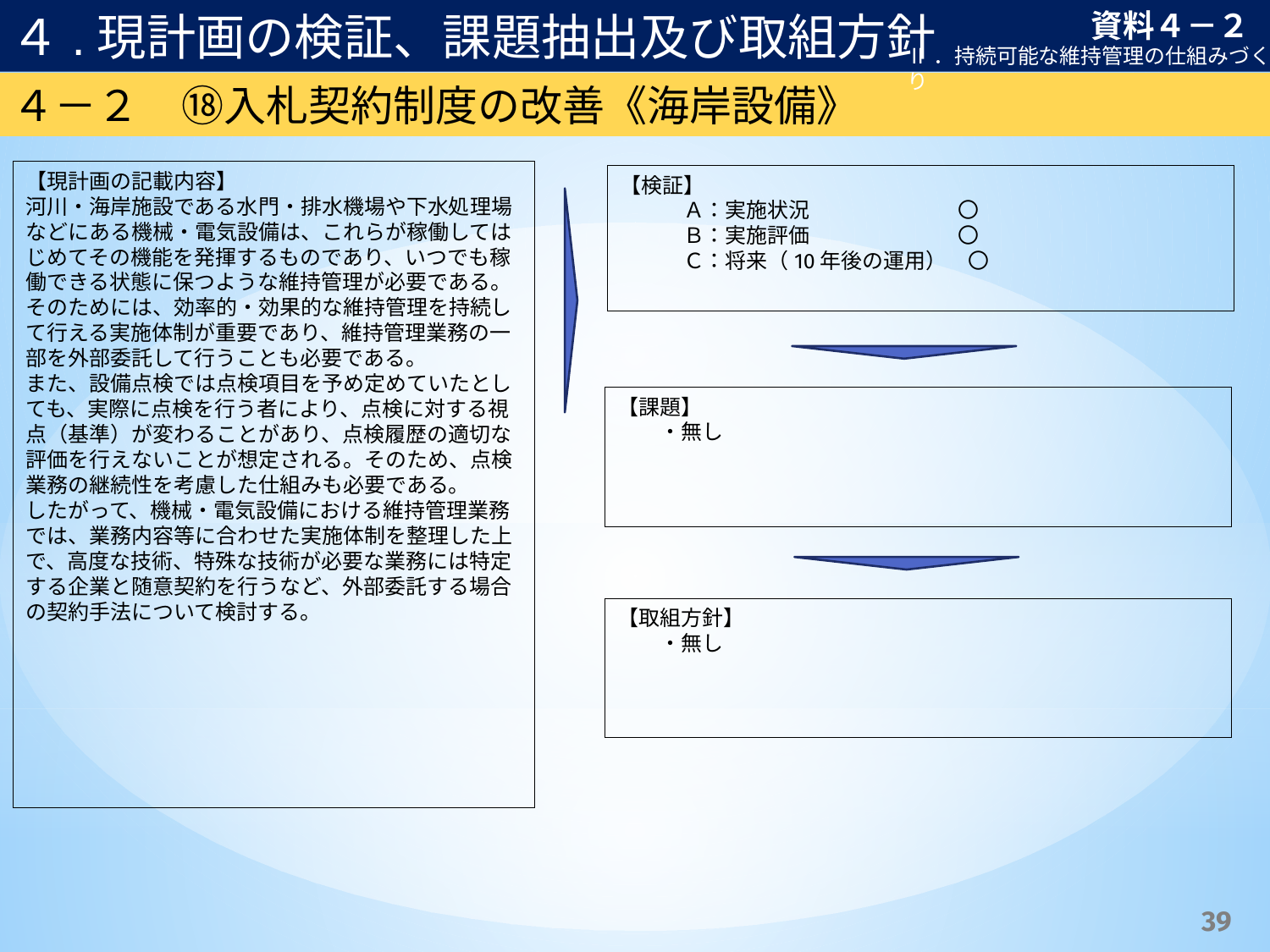

４.現計画の検証、課題抽出及び取組方針
資料４－２
Ⅱ．持続可能な維持管理の仕組みづくり
４－２　⑱入札契約制度の改善《海岸設備》
【現計画の記載内容】
河川・海岸施設である水門・排水機場や下水処理場などにある機械・電気設備は、これらが稼働してはじめてその機能を発揮するものであり、いつでも稼働できる状態に保つような維持管理が必要である。そのためには、効率的・効果的な維持管理を持続して行える実施体制が重要であり、維持管理業務の一部を外部委託して行うことも必要である。
また、設備点検では点検項目を予め定めていたとしても、実際に点検を行う者により、点検に対する視点（基準）が変わることがあり、点検履歴の適切な評価を行えないことが想定される。そのため、点検業務の継続性を考慮した仕組みも必要である。
したがって、機械・電気設備における維持管理業務では、業務内容等に合わせた実施体制を整理した上で、高度な技術、特殊な技術が必要な業務には特定する企業と随意契約を行うなど、外部委託する場合の契約手法について検討する。

【検証】
　　　Ａ：実施状況　　　　　　　〇
　　　Ｂ：実施評価　　　　　　　〇
　　　Ｃ：将来（10年後の運用）　〇

【課題】
　　・無し

【取組方針】
　　・無し

39